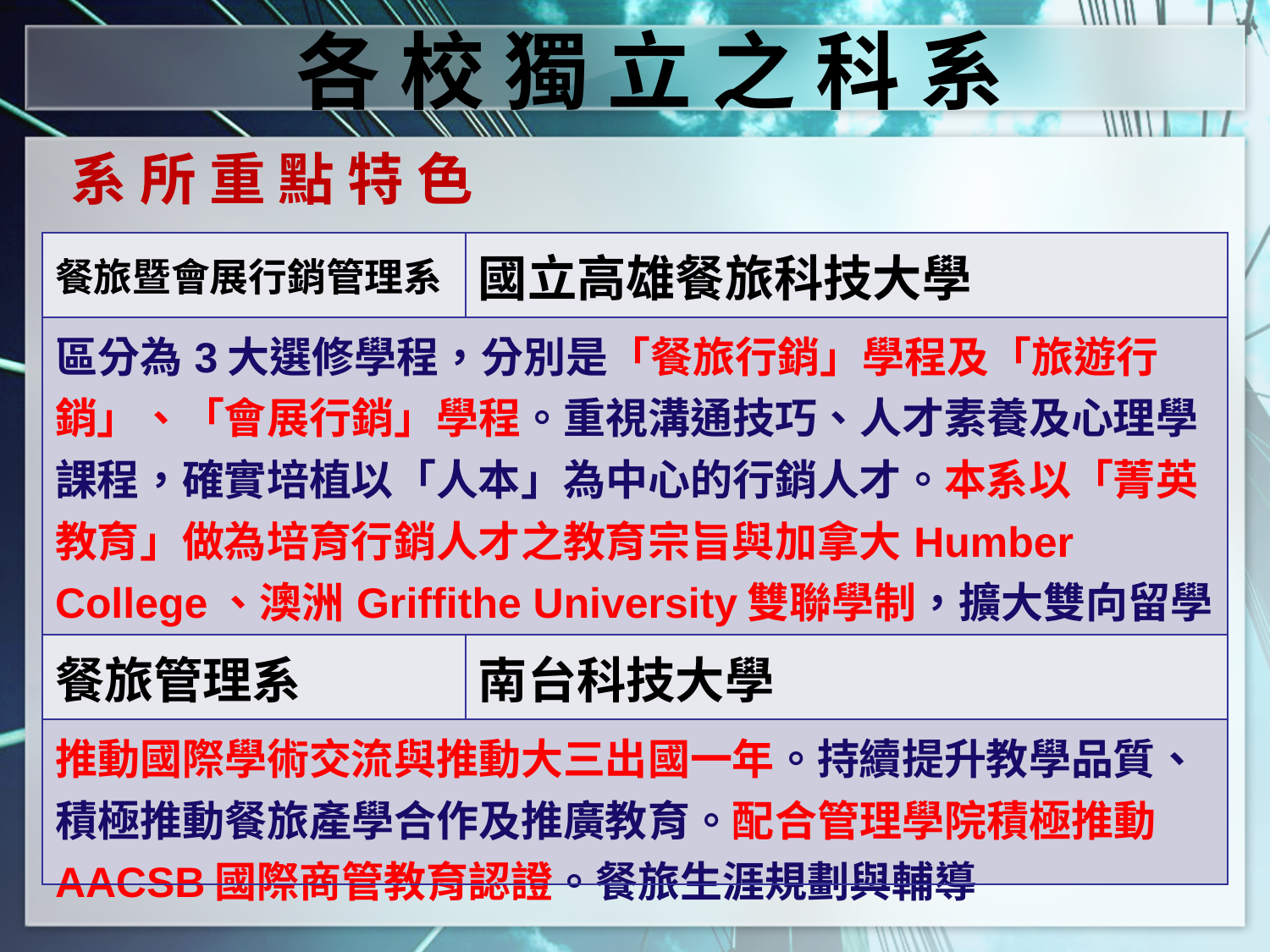

各 校 獨 立 之 科 系
系 所 重 點 特 色
| 餐旅暨會展行銷管理系 | 國立高雄餐旅科技大學 |
| --- | --- |
| 區分為3大選修學程，分別是「餐旅行銷」學程及「旅遊行銷」、「會展行銷」學程。重視溝通技巧、人才素養及心理學課程，確實培植以「人本」為中心的行銷人才。本系以「菁英教育」做為培育行銷人才之教育宗旨與加拿大Humber College、澳洲Griffithe University雙聯學制，擴大雙向留學的效益，並與泰國、日本知名飯店及新加坡機場建教合作。 |  |
| 餐旅管理系 | 南台科技大學 |
| 推動國際學術交流與推動大三出國一年。持續提升教學品質、積極推動餐旅產學合作及推廣教育。配合管理學院積極推動AACSB國際商管教育認證。餐旅生涯規劃與輔導 |  |